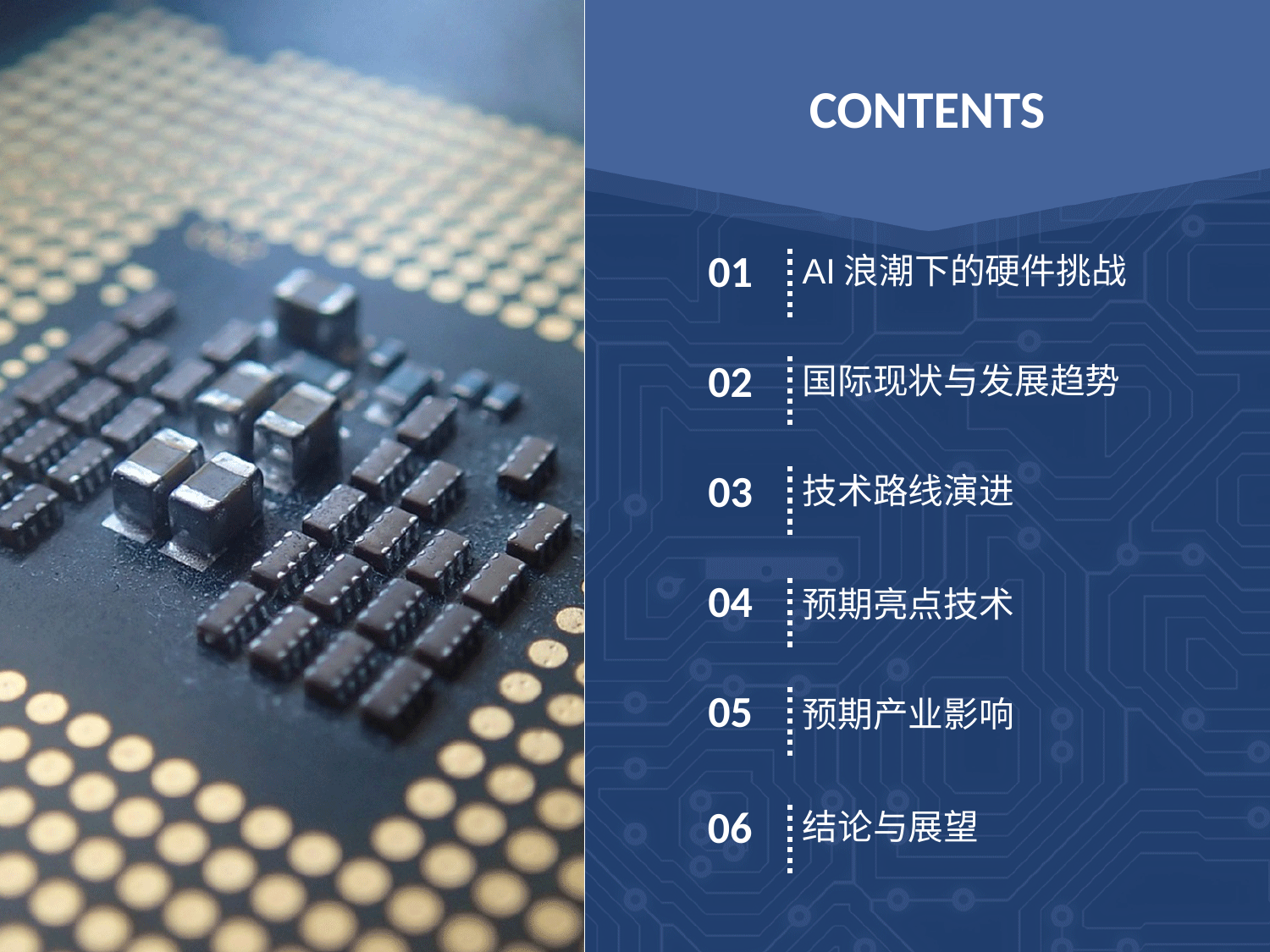

CONTENTS
01
AI浪潮下的硬件挑战
02
国际现状与发展趋势

03
技术路线演进
04
预期亮点技术
05
预期产业影响
06
结论与展望